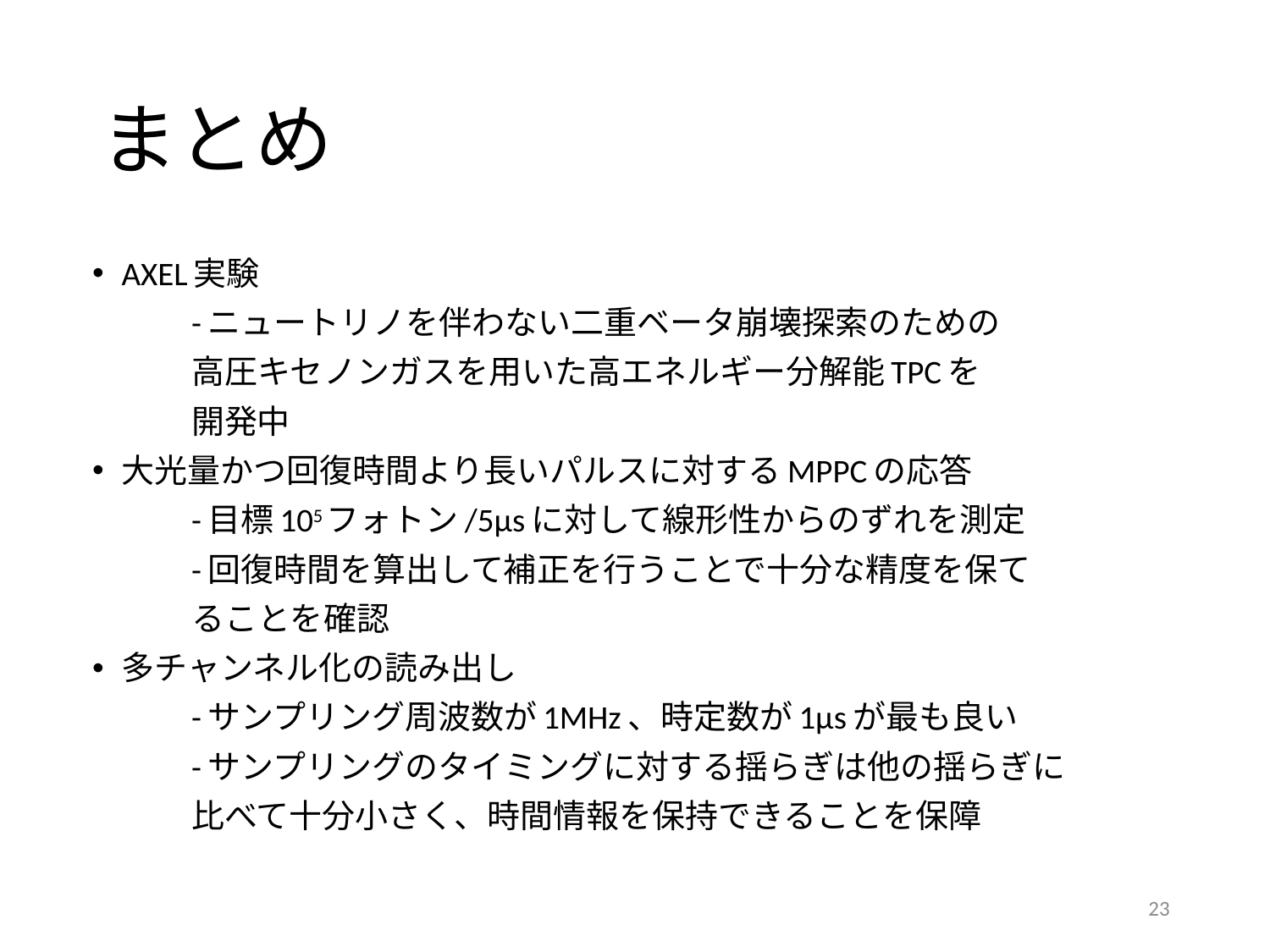

# まとめ
AXEL実験
	-ニュートリノを伴わない二重ベータ崩壊探索のための
	高圧キセノンガスを用いた高エネルギー分解能TPCを
	開発中
大光量かつ回復時間より長いパルスに対するMPPCの応答
	-目標105フォトン/5μsに対して線形性からのずれを測定
	-回復時間を算出して補正を行うことで十分な精度を保て
	ることを確認
多チャンネル化の読み出し
	-サンプリング周波数が1MHz、時定数が1μsが最も良い
	-サンプリングのタイミングに対する揺らぎは他の揺らぎに
	比べて十分小さく、時間情報を保持できることを保障
23